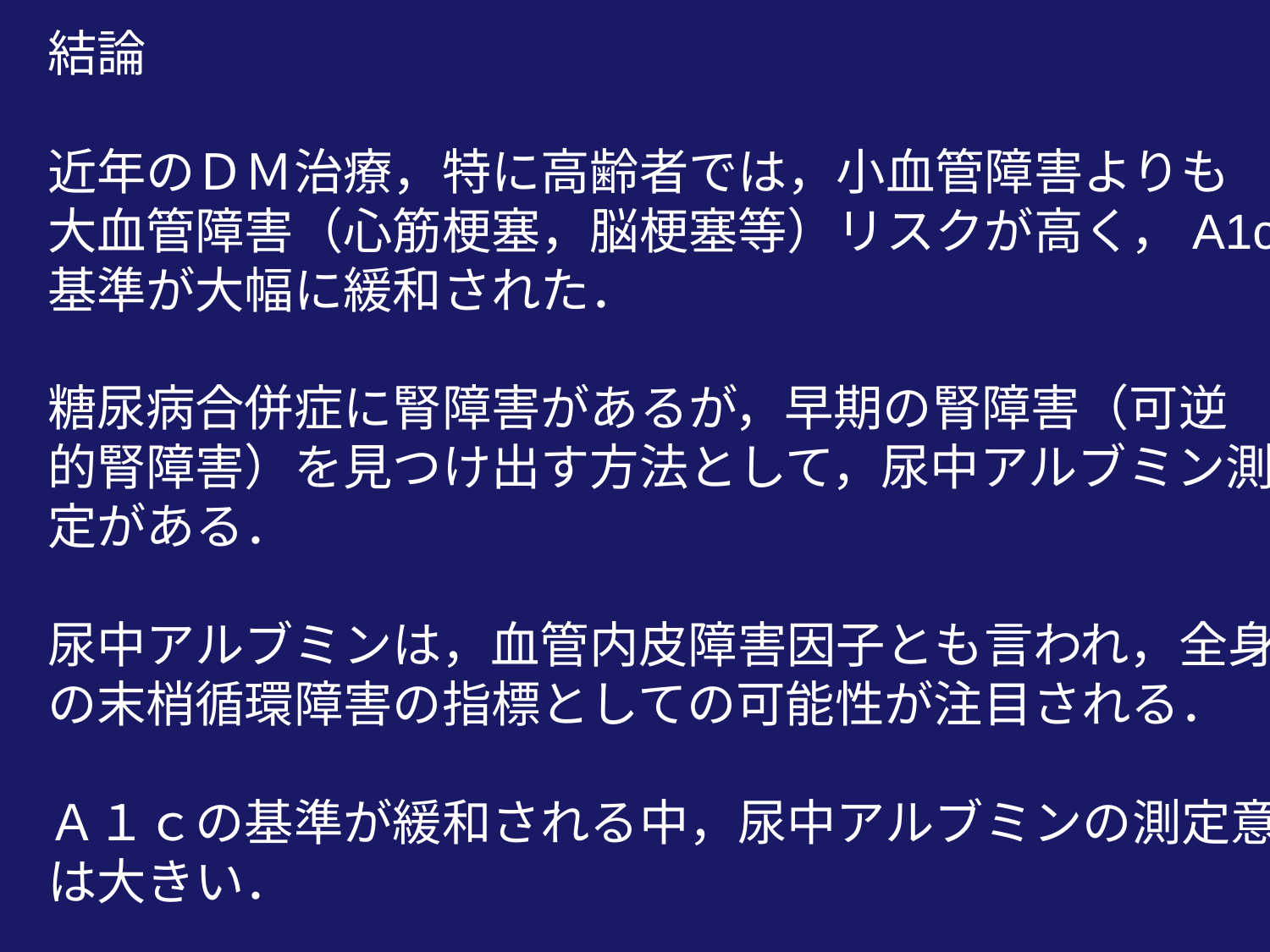

結論

近年のＤＭ治療，特に高齢者では，小血管障害よりも
大血管障害（心筋梗塞，脳梗塞等）リスクが高く，A1cの
基準が大幅に緩和された．

糖尿病合併症に腎障害があるが，早期の腎障害（可逆
的腎障害）を見つけ出す方法として，尿中アルブミン測
定がある．

尿中アルブミンは，血管内皮障害因子とも言われ，全身
の末梢循環障害の指標としての可能性が注目される．

Ａ１ｃの基準が緩和される中，尿中アルブミンの測定意義
は大きい．